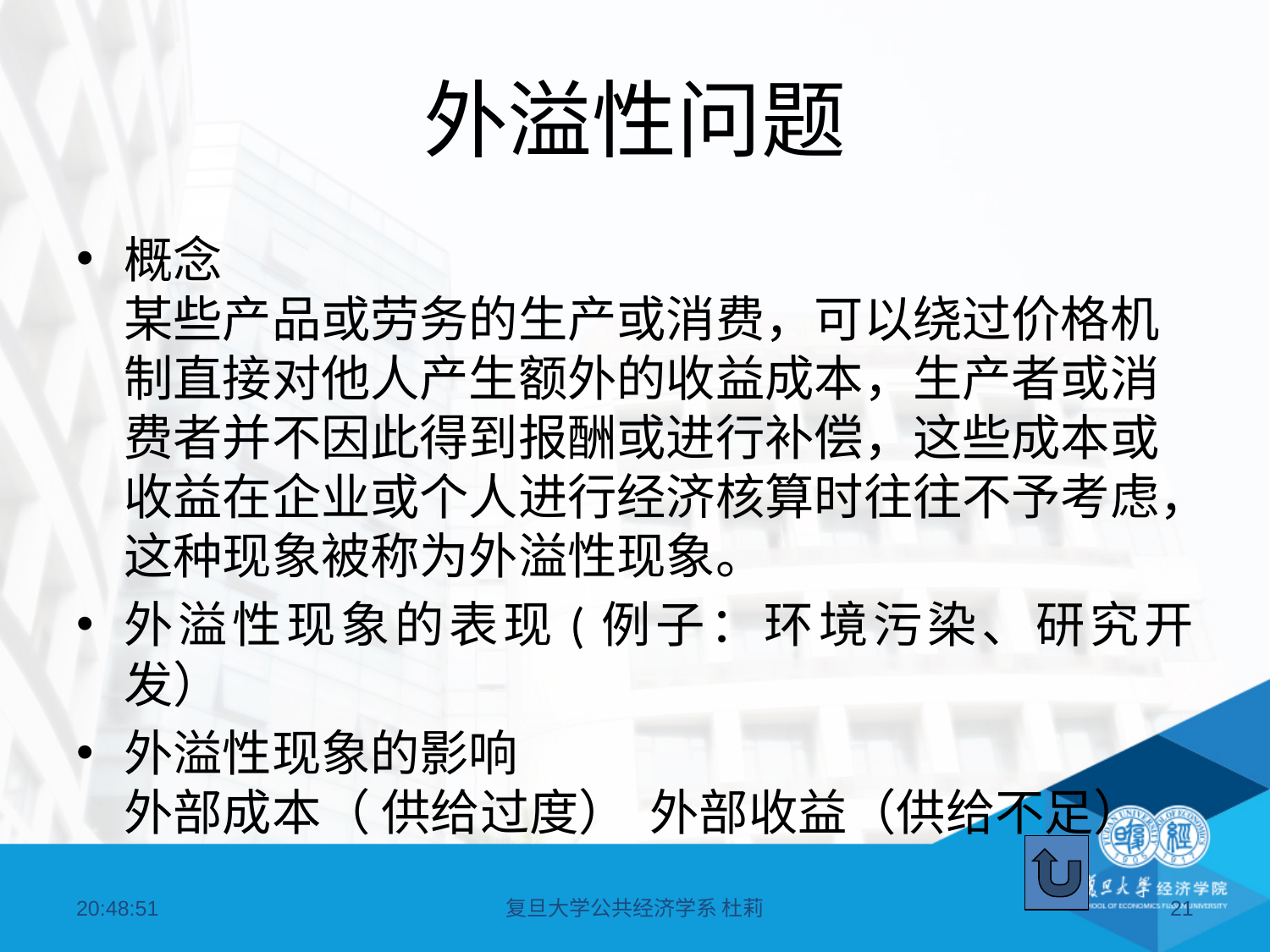

# 外溢性问题
概念
某些产品或劳务的生产或消费，可以绕过价格机制直接对他人产生额外的收益成本，生产者或消费者并不因此得到报酬或进行补偿，这些成本或收益在企业或个人进行经济核算时往往不予考虑，这种现象被称为外溢性现象。
外溢性现象的表现(例子：环境污染、研究开发）
外溢性现象的影响
外部成本（ 供给过度）  外部收益（供给不足）

20:48:51
复旦大学公共经济学系 杜莉
21